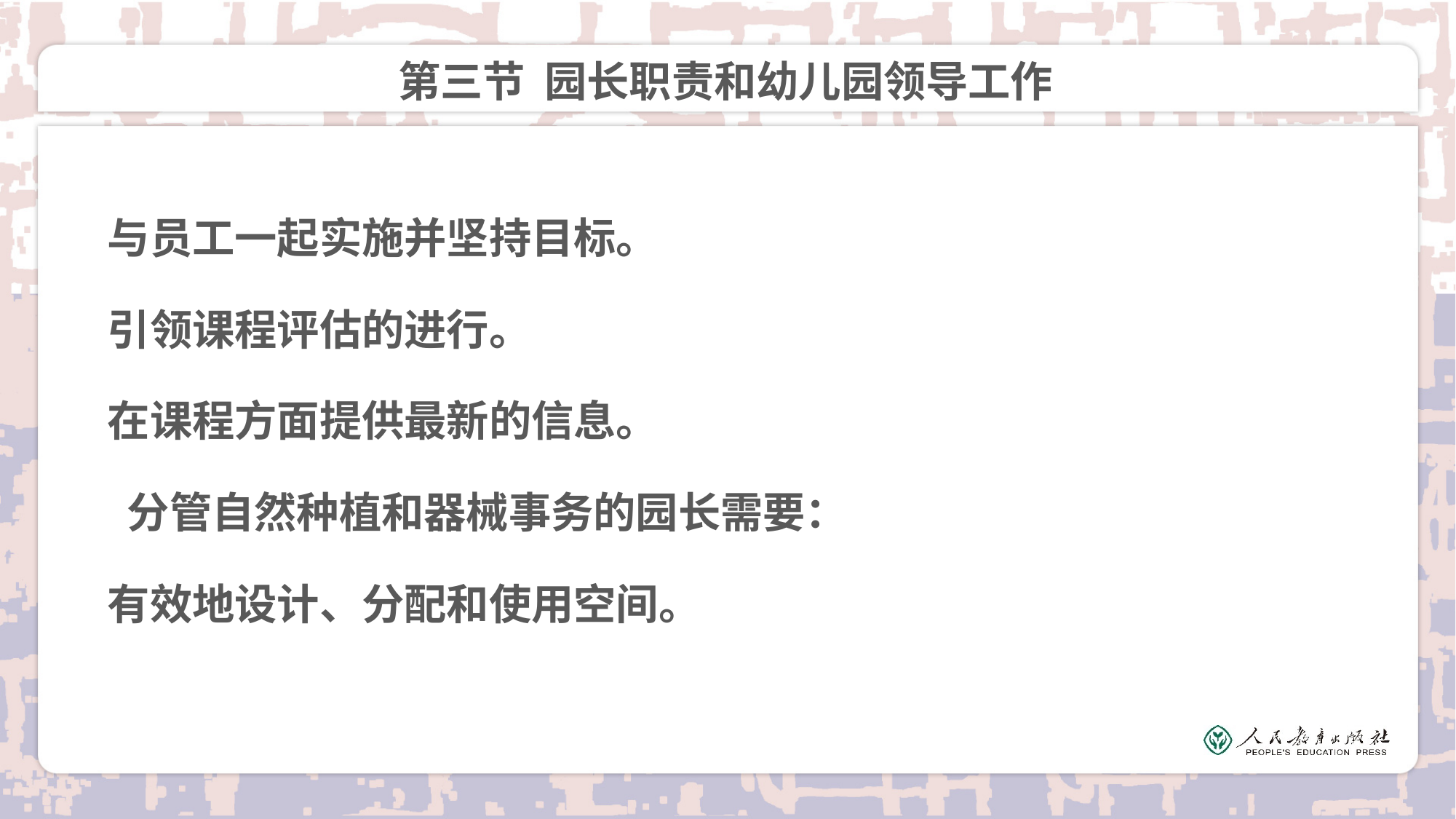

# 第三节  园长职责和幼儿园领导工作
与员工一起实施并坚持目标。
引领课程评估的进行。
在课程方面提供最新的信息。
 分管自然种植和器械事务的园长需要：
有效地设计、分配和使用空间。